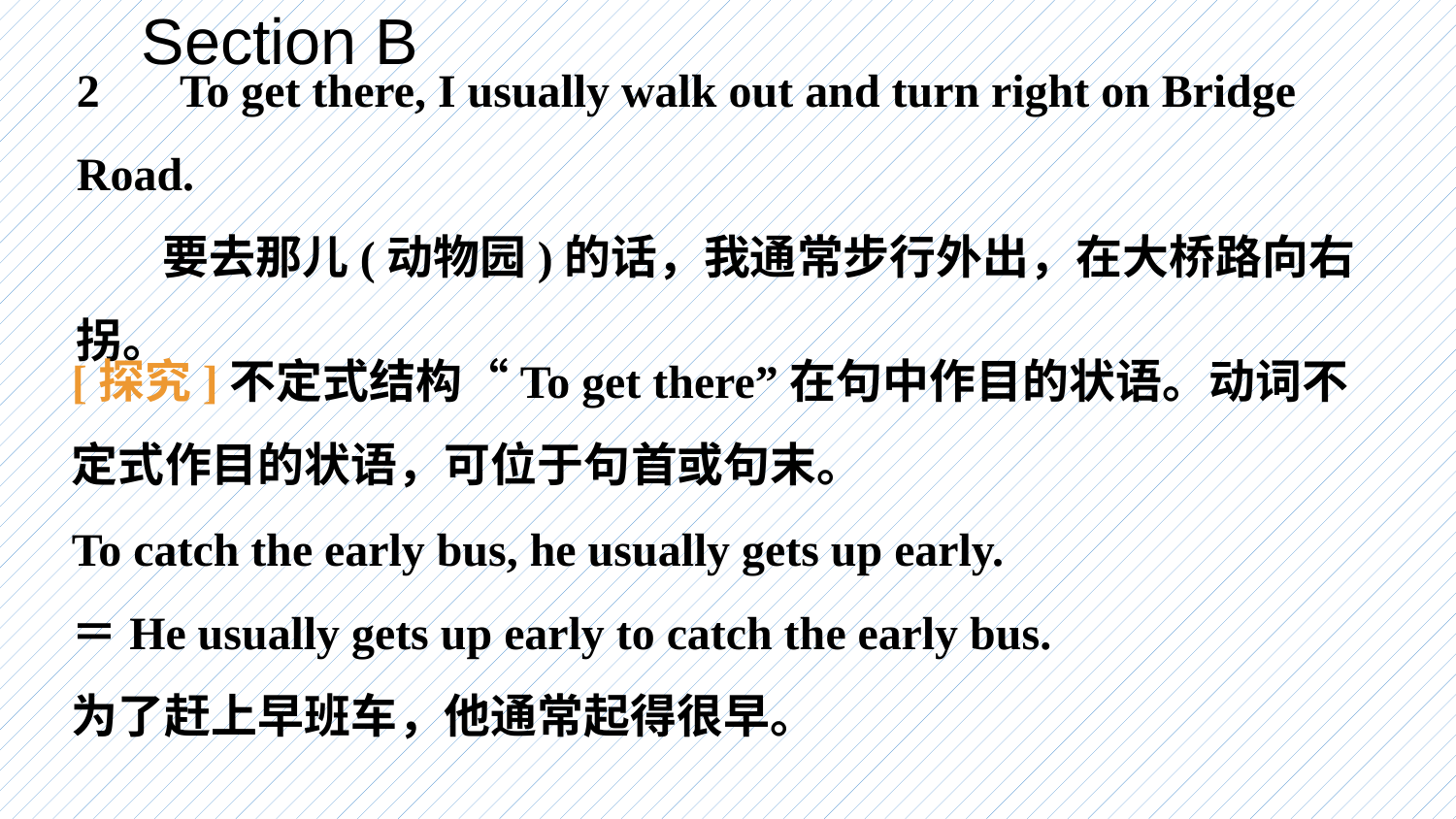

Section B

2　 To get there, I usually walk out and turn right on Bridge Road.
       要去那儿(动物园)的话，我通常步行外出，在大桥路向右拐。
[探究]不定式结构“To get there”在句中作目的状语。动词不定式作目的状语，可位于句首或句末。
To catch the early bus, he usually gets up early.
＝He usually gets up early to catch the early bus.
为了赶上早班车，他通常起得很早。